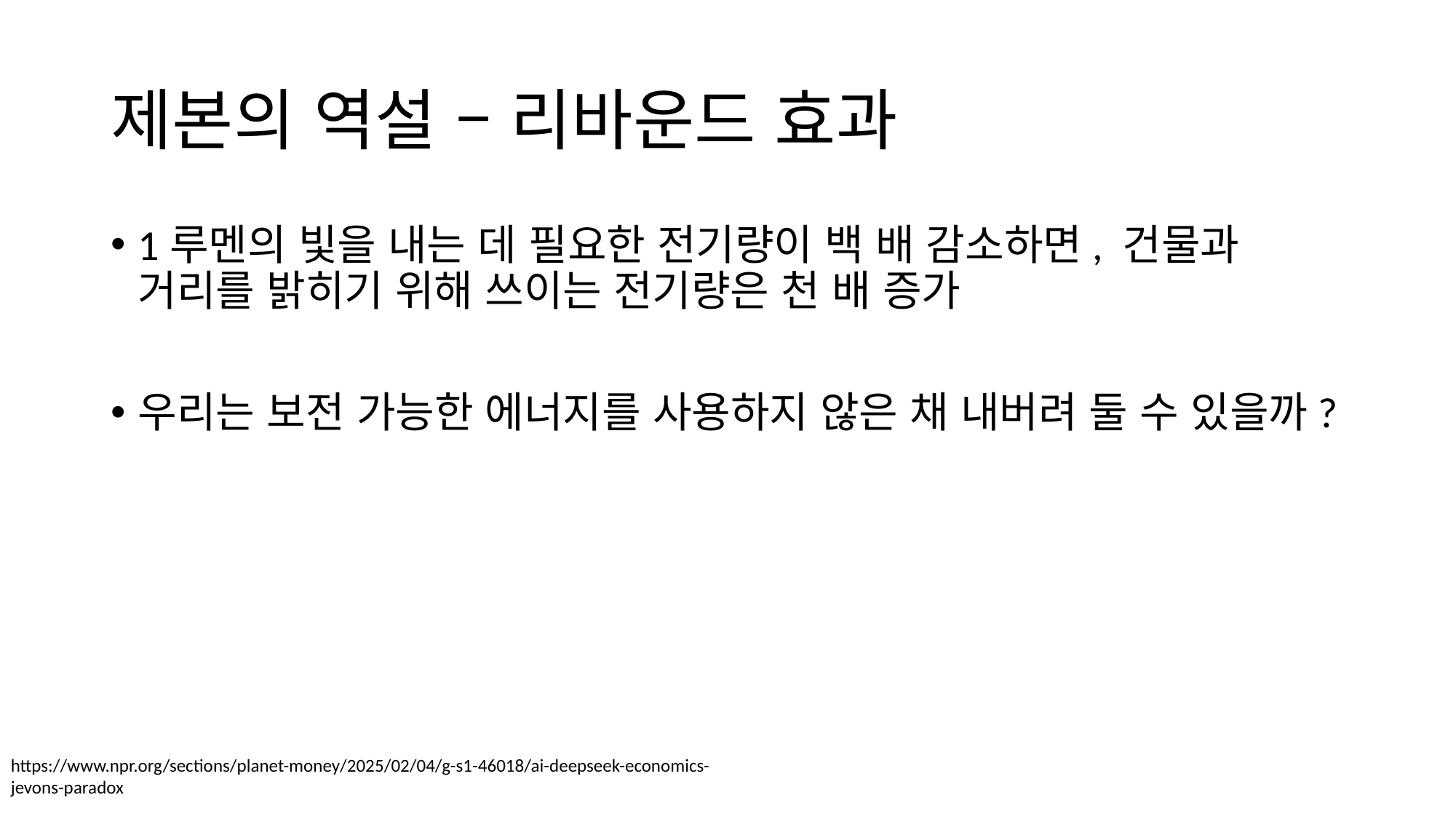

# 제본의 역설 – 리바운드 효과
1루멘의 빛을 내는 데 필요한 전기량이 백 배 감소하면, 건물과 거리를 밝히기 위해 쓰이는 전기량은 천 배 증가

우리는 보전 가능한 에너지를 사용하지 않은 채 내버려 둘 수 있을까?
https://www.npr.org/sections/planet-money/2025/02/04/g-s1-46018/ai-deepseek-economics-jevons-paradox